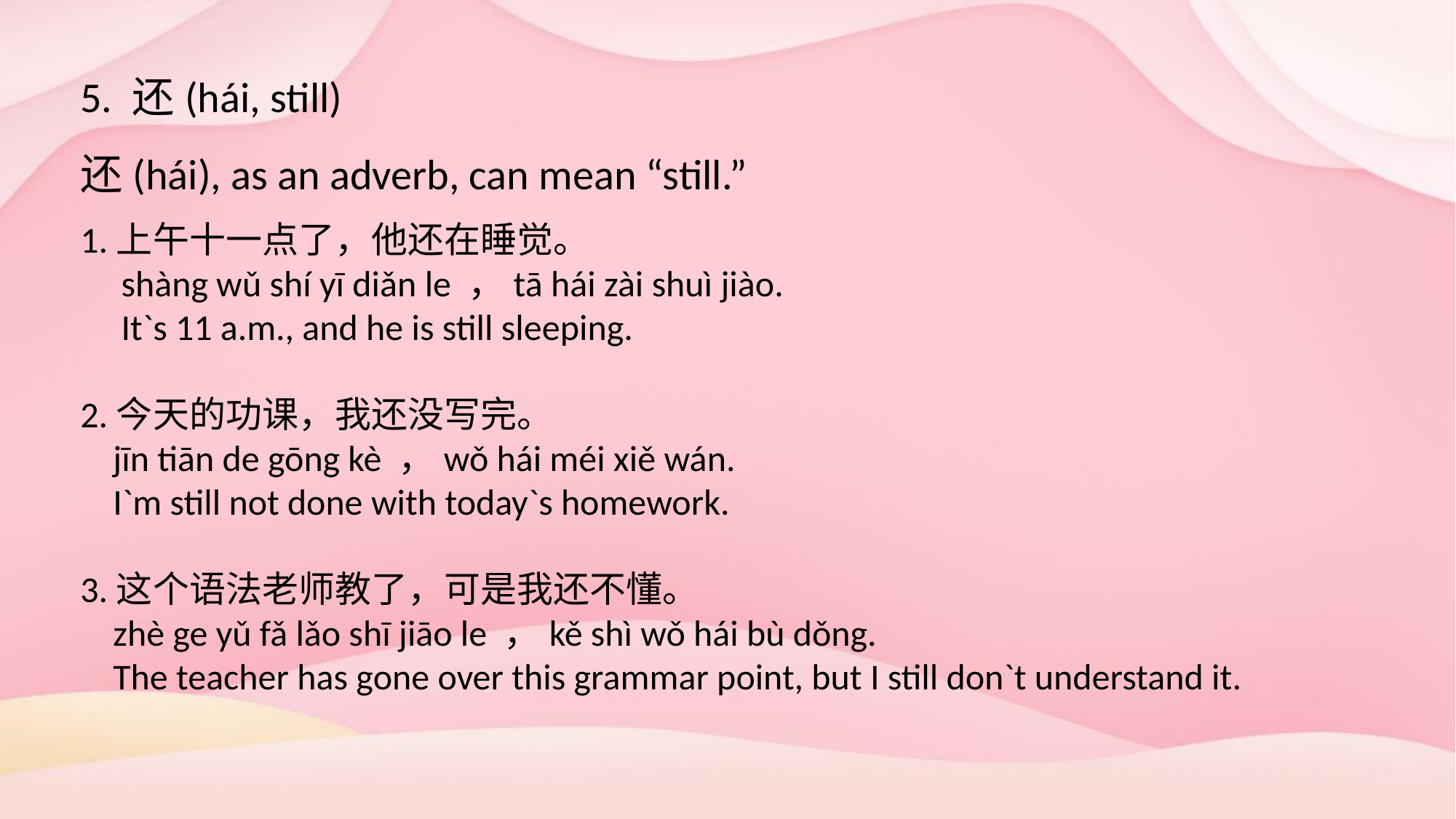

5. 还(hái, still)
还(hái), as an adverb, can mean “still.”
1.上午十一点了，他还在睡觉。
     shàng wǔ shí yī diǎn le ，tā hái zài shuì jiào.
     It`s 11 a.m., and he is still sleeping.

2.今天的功课，我还没写完。
    jīn tiān de gōng kè ，wǒ hái méi xiě wán.
    I`m still not done with today`s homework.

3.这个语法老师教了，可是我还不懂。
    zhè ge yǔ fǎ lǎo shī jiāo le ，kě shì wǒ hái bù dǒng.
    The teacher has gone over this grammar point, but I still don`t understand it.